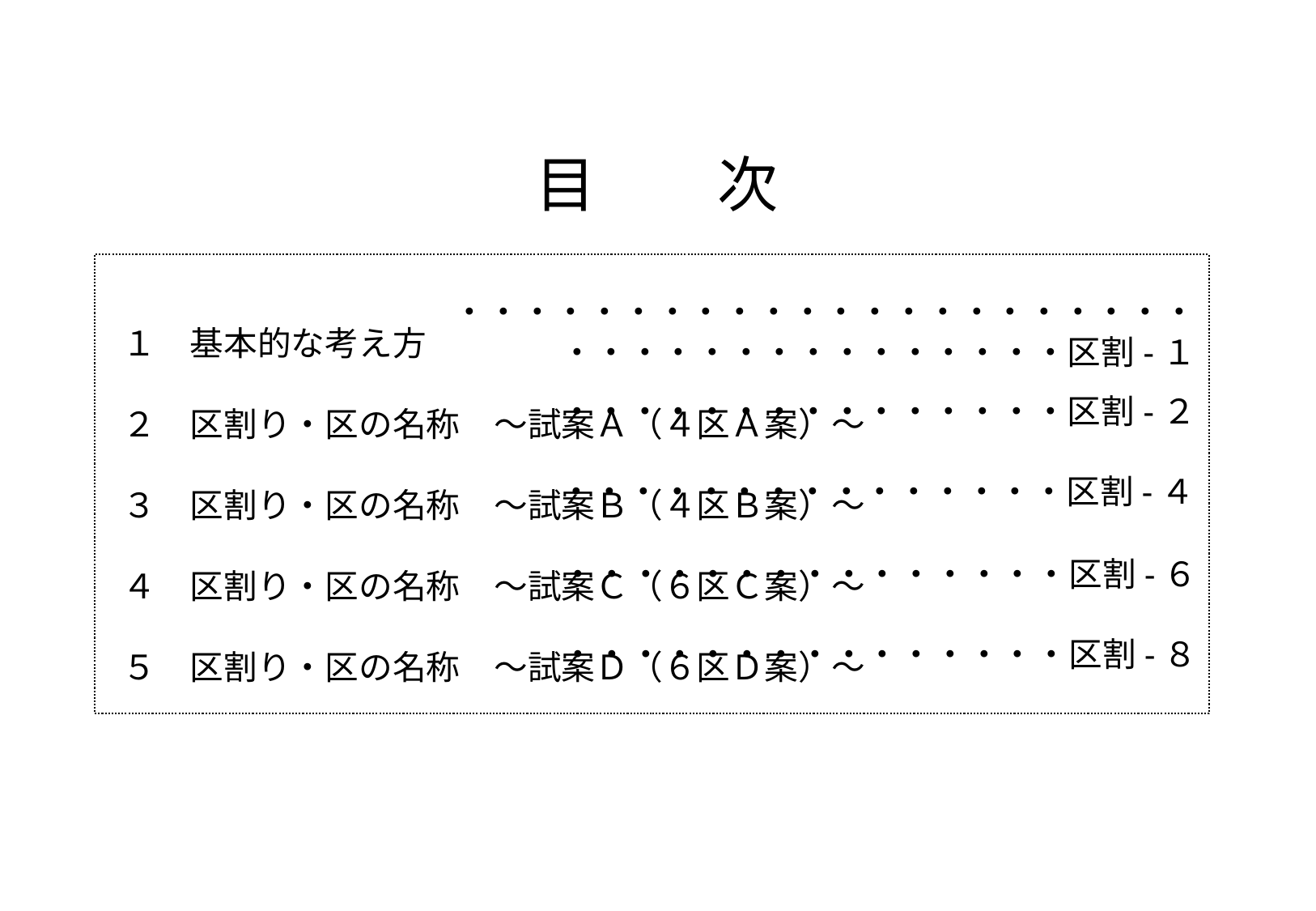

# 目　　次
 １　基本的な考え方
 ２　区割り・区の名称　～試案Ａ（４区Ａ案）～
 ３　区割り・区の名称　～試案Ｂ（４区Ｂ案）～
 ４　区割り・区の名称　～試案Ｃ（６区Ｃ案）～
 ５　区割り・区の名称　～試案Ｄ（６区Ｄ案）～
・・・・・・・・・・・・・・・・・・・・・・・・・・・・・・・・・・・・・区割-１
・・・・・・・・・・・・・・・区割-２
・・・・・・・・・・・・・・・区割-４
・・・・・・・・・・・・・・・区割-６
・・・・・・・・・・・・・・・区割-８